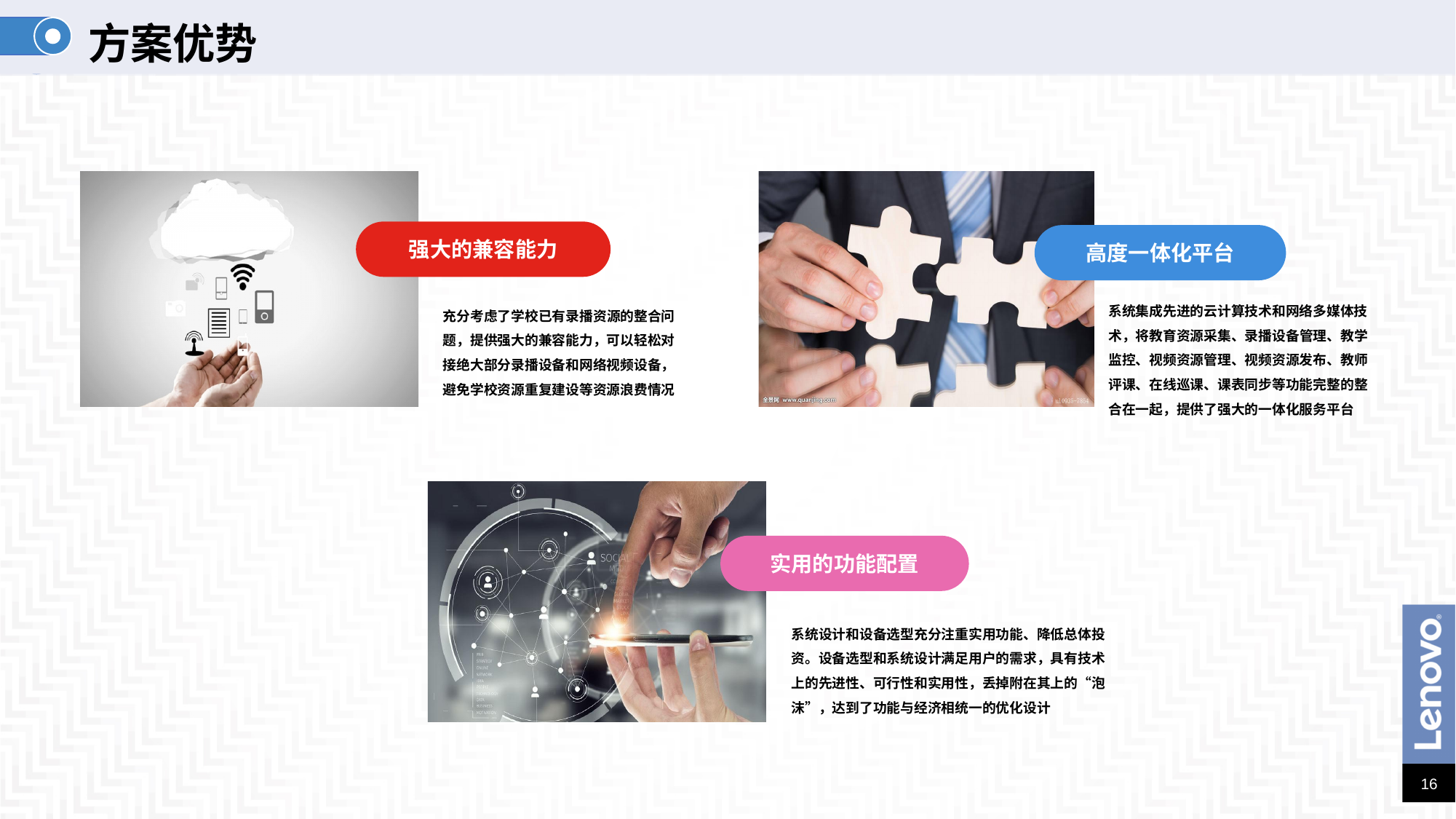

方案优势

强大的兼容能力
高度一体化平台
系统集成先进的云计算技术和网络多媒体技术，将教育资源采集、录播设备管理、教学监控、视频资源管理、视频资源发布、教师评课、在线巡课、课表同步等功能完整的整合在一起，提供了强大的一体化服务平台
充分考虑了学校已有录播资源的整合问题，提供强大的兼容能力，可以轻松对接绝大部分录播设备和网络视频设备，避免学校资源重复建设等资源浪费情况

实用的功能配置
系统设计和设备选型充分注重实用功能、降低总体投资。设备选型和系统设计满足用户的需求，具有技术上的先进性、可行性和实用性，丢掉附在其上的“泡沫”，达到了功能与经济相统一的优化设计